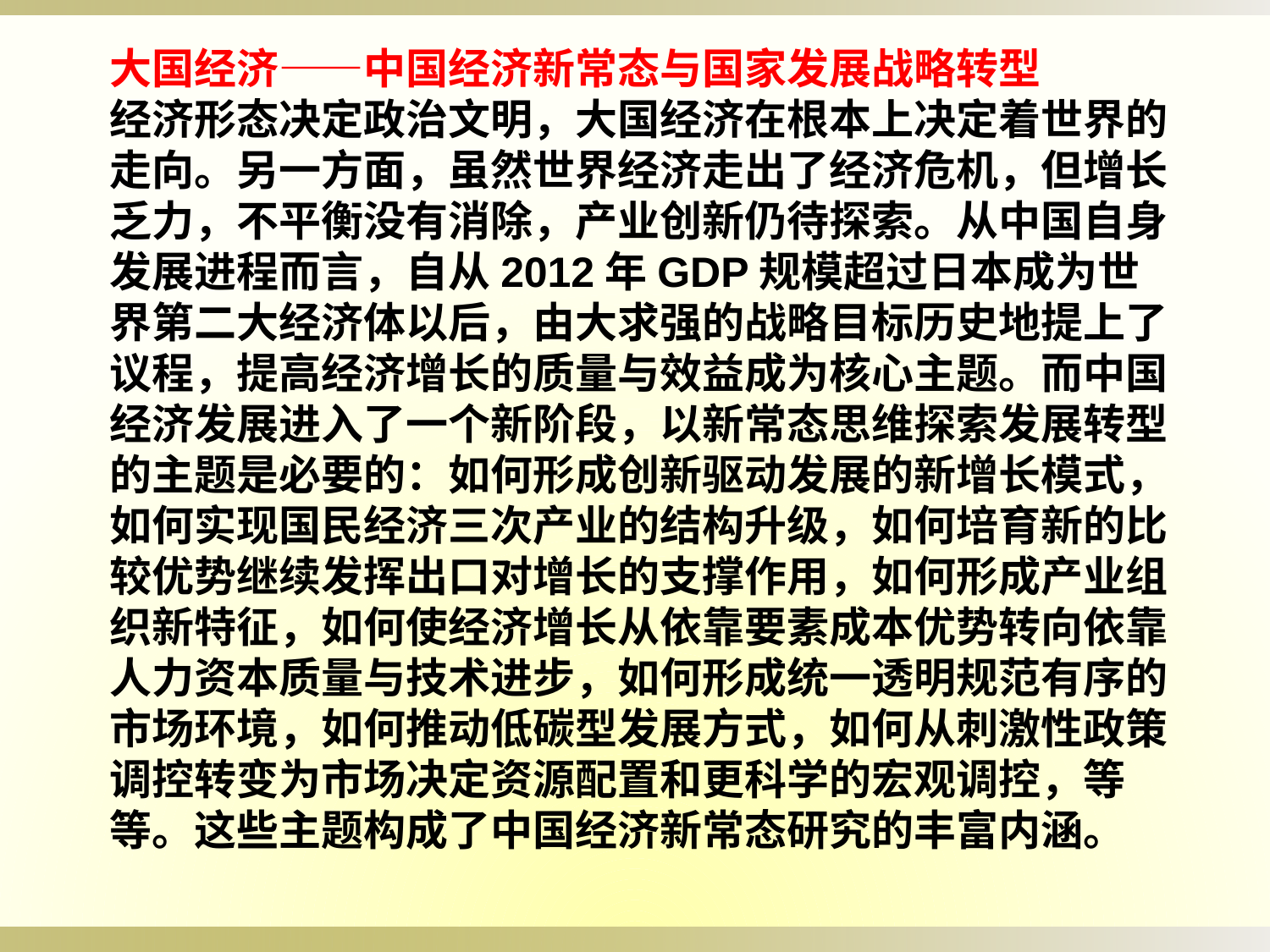

大国经济——中国经济新常态与国家发展战略转型
经济形态决定政治文明，大国经济在根本上决定着世界的走向。另一方面，虽然世界经济走出了经济危机，但增长乏力，不平衡没有消除，产业创新仍待探索。从中国自身发展进程而言，自从2012年GDP规模超过日本成为世界第二大经济体以后，由大求强的战略目标历史地提上了议程，提高经济增长的质量与效益成为核心主题。而中国经济发展进入了一个新阶段，以新常态思维探索发展转型的主题是必要的：如何形成创新驱动发展的新增长模式，如何实现国民经济三次产业的结构升级，如何培育新的比较优势继续发挥出口对增长的支撑作用，如何形成产业组织新特征，如何使经济增长从依靠要素成本优势转向依靠人力资本质量与技术进步，如何形成统一透明规范有序的市场环境，如何推动低碳型发展方式，如何从刺激性政策调控转变为市场决定资源配置和更科学的宏观调控，等等。这些主题构成了中国经济新常态研究的丰富内涵。